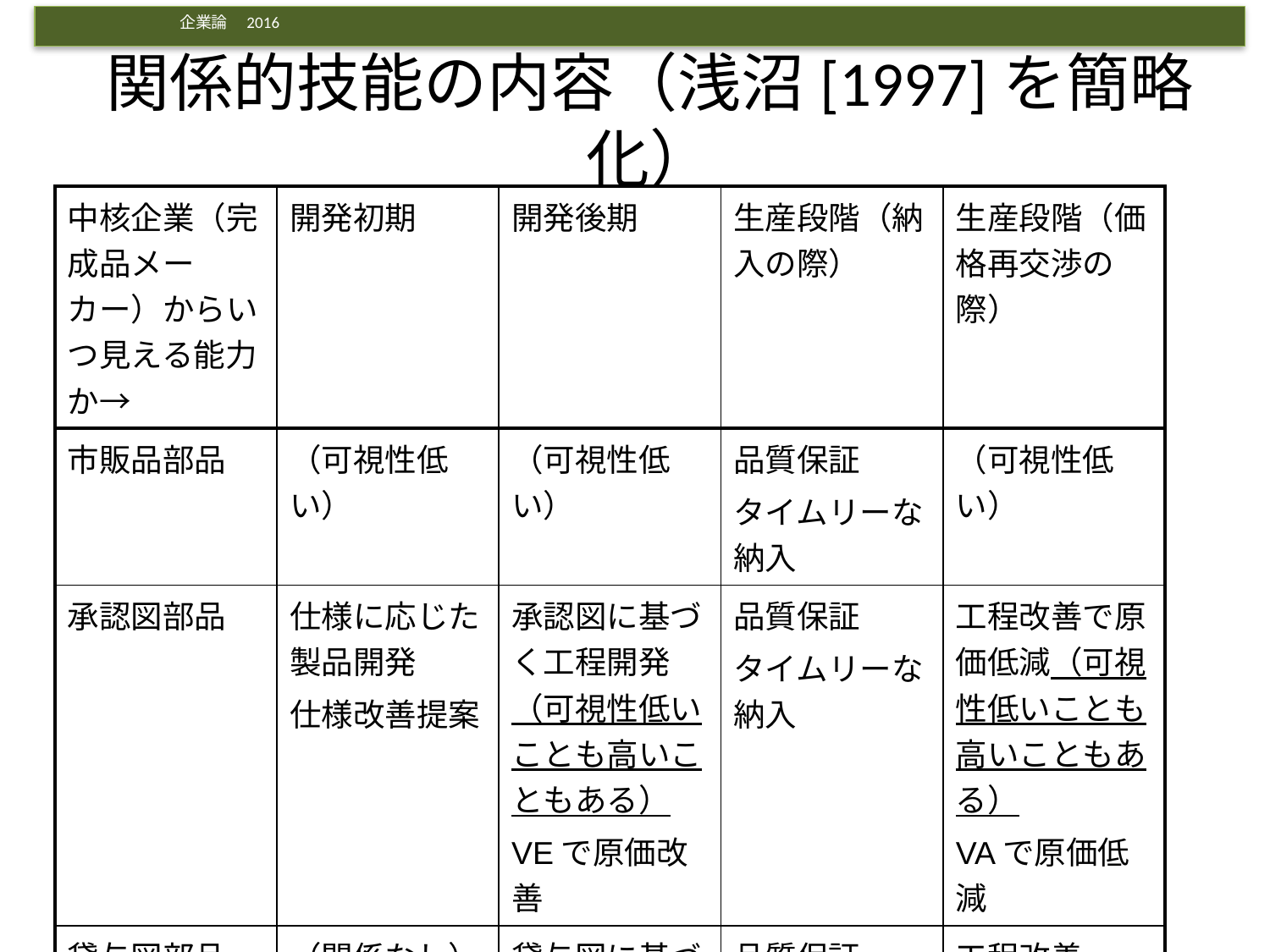

# 関係的技能の内容（浅沼[1997]を簡略化）
| 中核企業（完成品メーカー）からいつ見える能力か→ | 開発初期 | 開発後期 | 生産段階（納入の際） | 生産段階（価格再交渉の際） |
| --- | --- | --- | --- | --- |
| 市販品部品 | （可視性低い） | （可視性低い） | 品質保証 タイムリーな納入 | （可視性低い） |
| 承認図部品 | 仕様に応じた製品開発 仕様改善提案 | 承認図に基づく工程開発（可視性低いことも高いこともある） VEで原価改善 | 品質保証 タイムリーな納入 | 工程改善で原価低減（可視性低いことも高いこともある） VAで原価低減 |
| 貸与図部品 | （関係なし） | 貸与図に基づく工程開発 VEで原価改善 | 品質保証 タイムリーな納入 | 工程改善 VAで原価低減 |
23